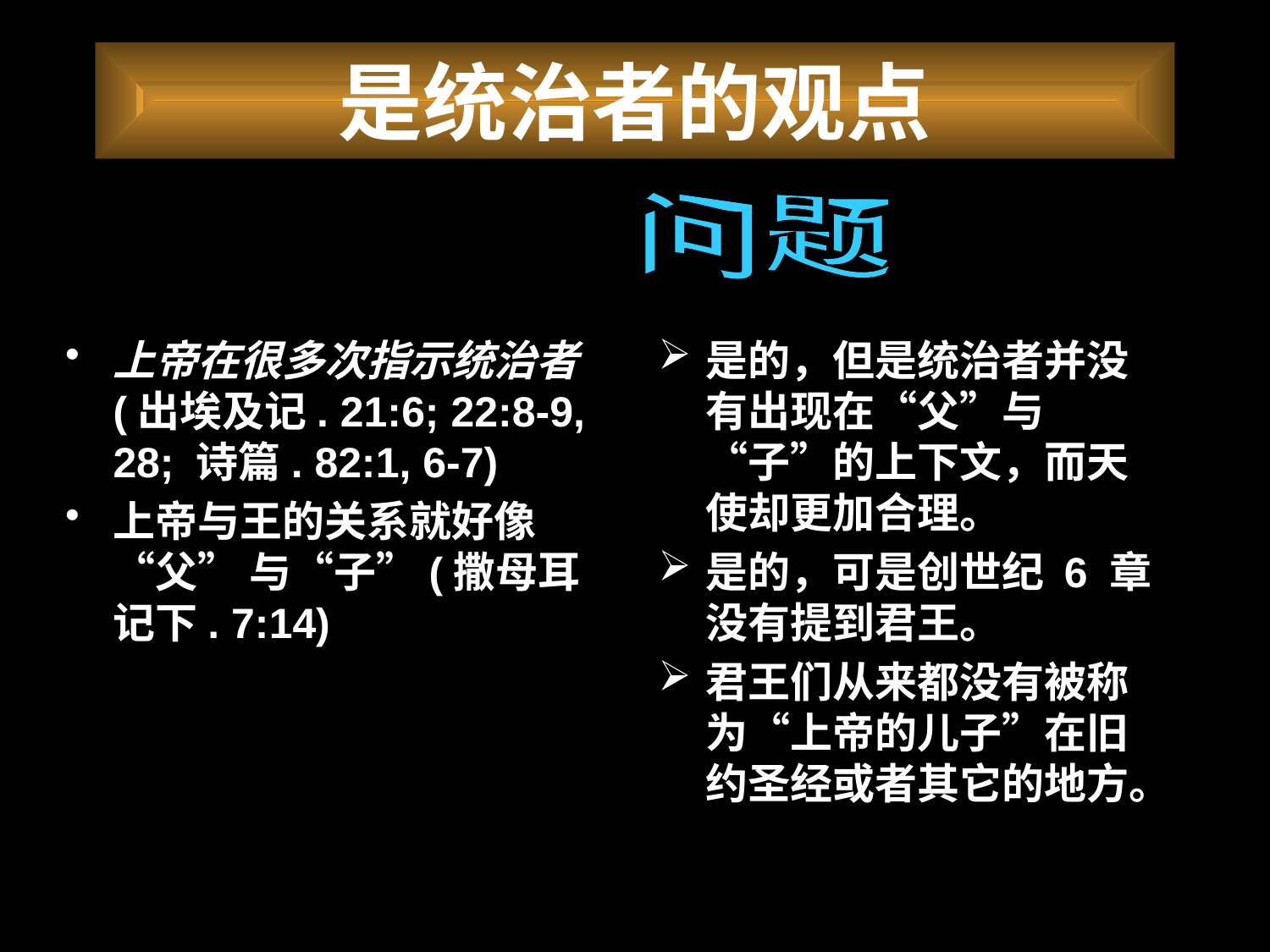

# 是统治者的观点
支持
问题
上帝在很多次指示统治者(出埃及记. 21:6; 22:8-9, 28; 诗篇. 82:1, 6-7)
上帝与王的关系就好像“父” 与“子”(撒母耳记下. 7:14)
是的，但是统治者并没有出现在“父”与“子”的上下文，而天使却更加合理。
是的，可是创世纪 6 章没有提到君王。
君王们从来都没有被称为“上帝的儿子”在旧约圣经或者其它的地方。